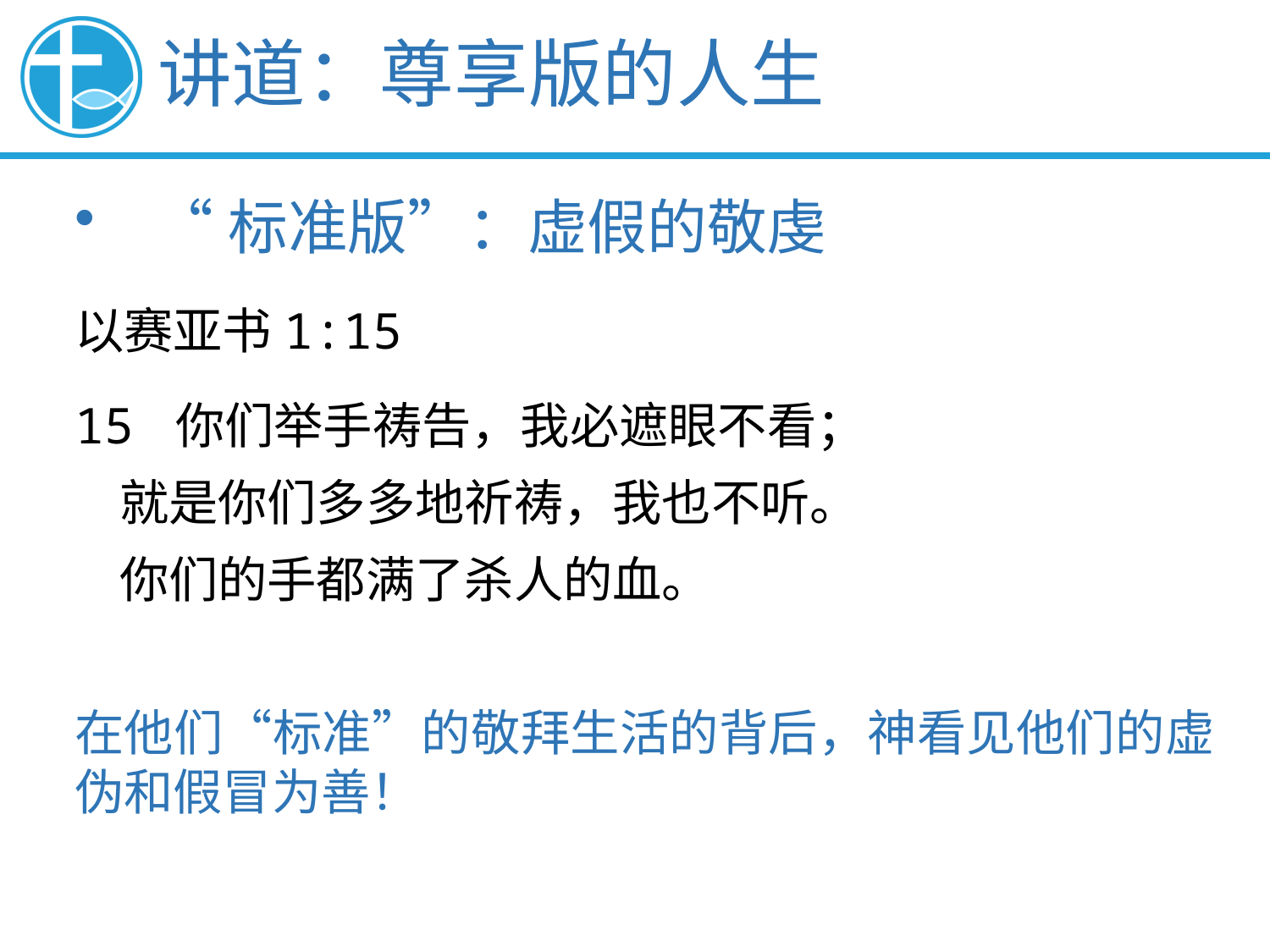

讲道：尊享版的人生
“标准版”：虚假的敬虔
以赛亚书1:15
15 你们举手祷告，我必遮眼不看；
   就是你们多多地祈祷，我也不听。
   你们的手都满了杀人的血。

在他们“标准”的敬拜生活的背后，神看见他们的虚伪和假冒为善！